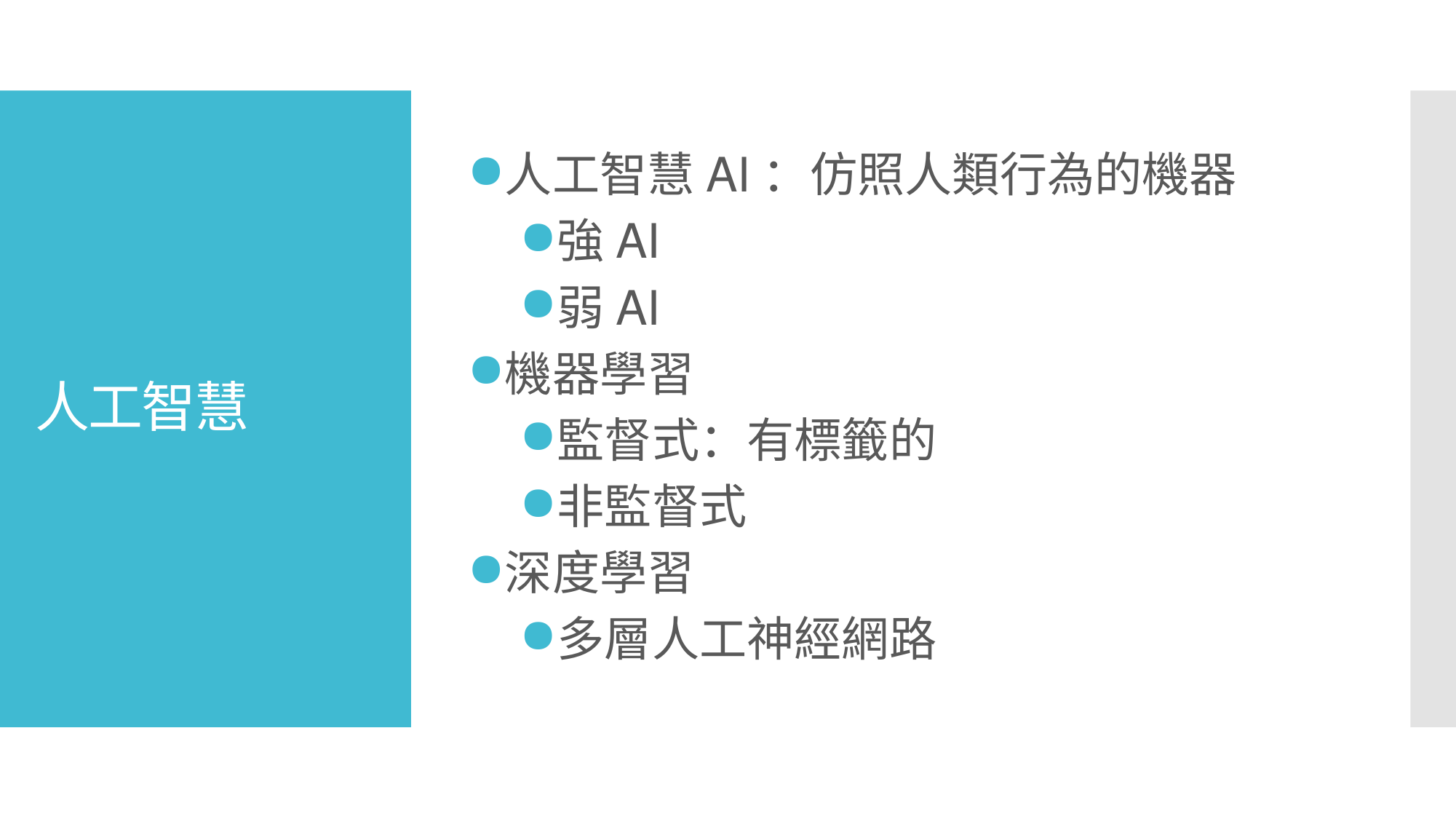

人工智慧AI：仿照人類行為的機器
強AI
弱AI
機器學習
監督式：有標籤的
非監督式
深度學習
多層人工神經網路
# 人工智慧